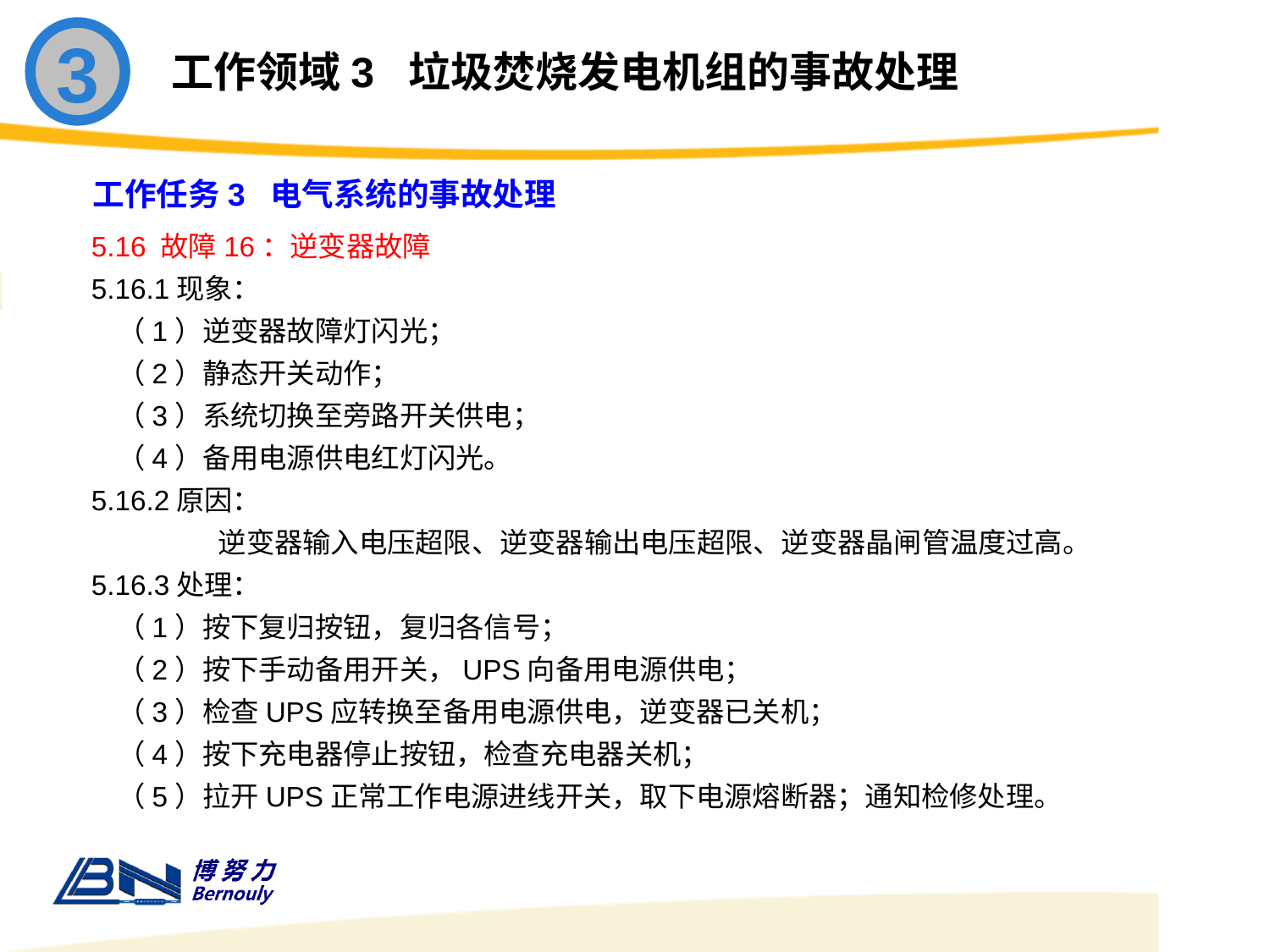

3
工作领域3  垃圾焚烧发电机组的事故处理
工作任务3  电气系统的事故处理
5.16 故障16：逆变器故障
5.16.1现象：
   （1）逆变器故障灯闪光；
   （2）静态开关动作；
   （3）系统切换至旁路开关供电；
   （4）备用电源供电红灯闪光。
5.16.2原因：
	逆变器输入电压超限、逆变器输出电压超限、逆变器晶闸管温度过高。
5.16.3处理：
   （1）按下复归按钮，复归各信号；
   （2）按下手动备用开关，UPS向备用电源供电；
   （3）检查UPS应转换至备用电源供电，逆变器已关机；
   （4）按下充电器停止按钮，检查充电器关机；
   （5）拉开UPS正常工作电源进线开关，取下电源熔断器；通知检修处理。